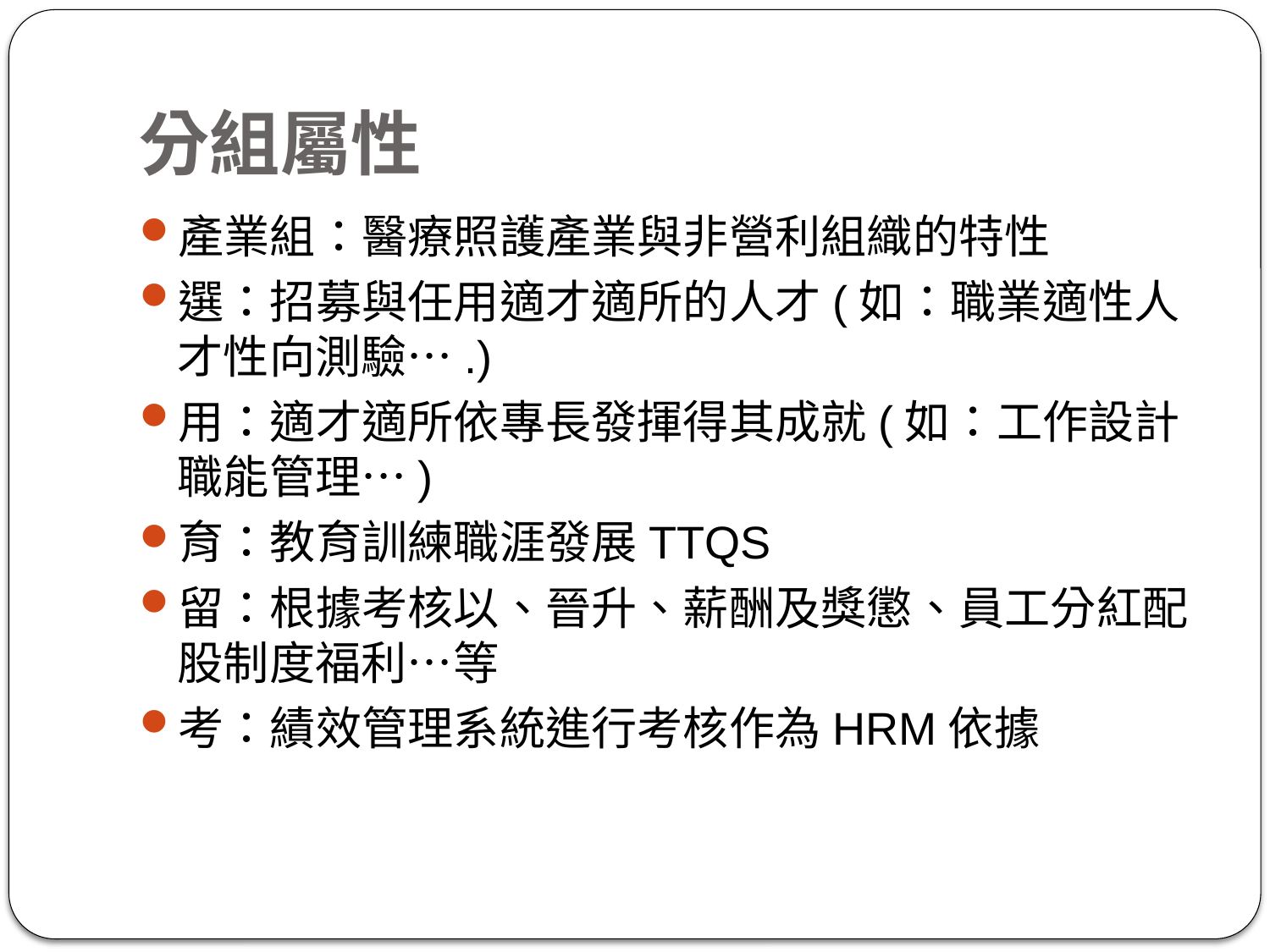

# 分組屬性
產業組：醫療照護產業與非營利組織的特性
選：招募與任用適才適所的人才(如：職業適性人才性向測驗….)
用：適才適所依專長發揮得其成就(如：工作設計職能管理…)
育：教育訓練職涯發展TTQS
留：根據考核以、晉升、薪酬及獎懲、員工分紅配股制度福利…等
考：績效管理系統進行考核作為HRM依據